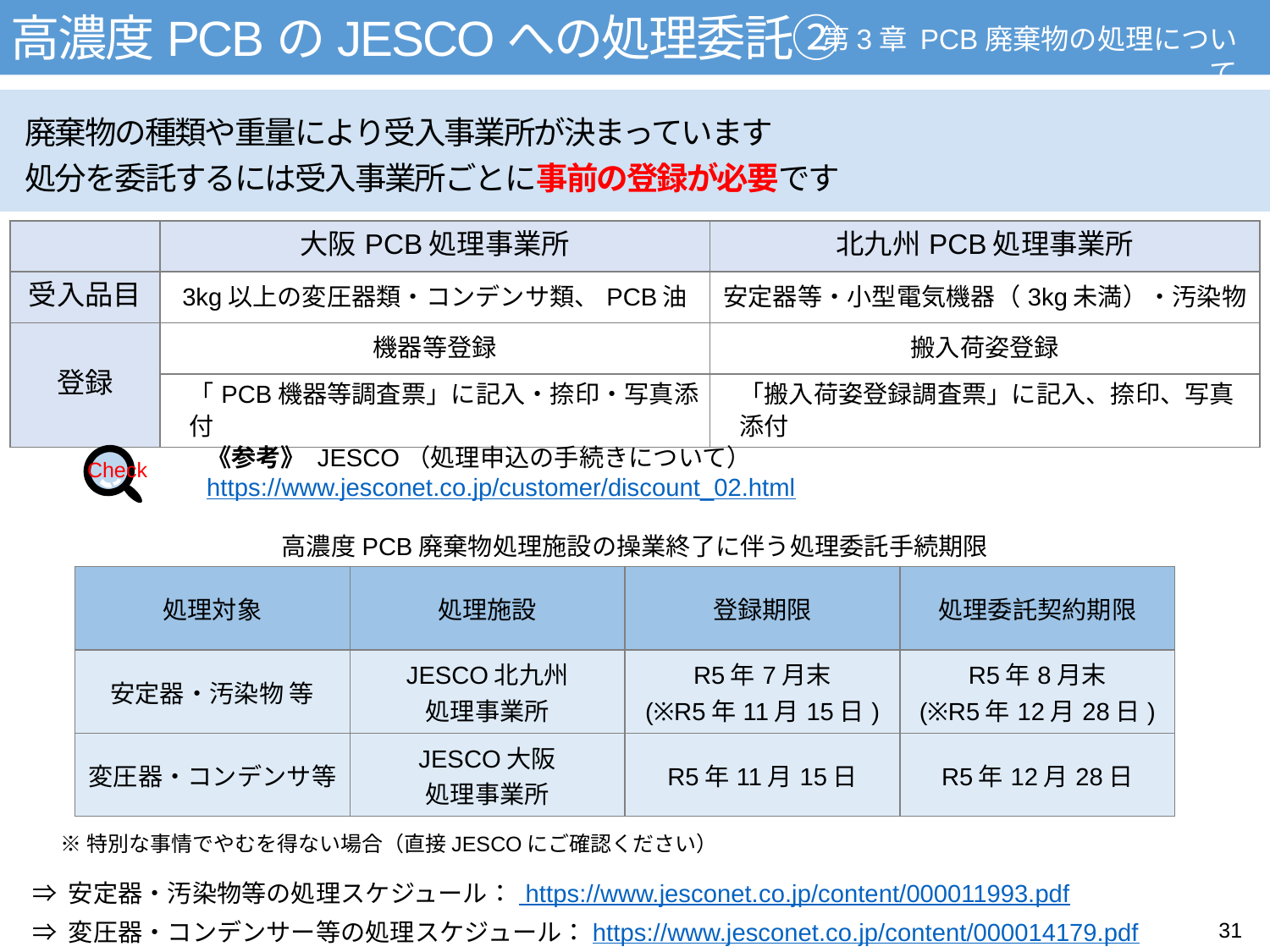

高濃度PCBのJESCOへの処理委託②
第3章 PCB廃棄物の処理について
廃棄物の種類や重量により受入事業所が決まっています
処分を委託するには受入事業所ごとに事前の登録が必要です
|  | 大阪PCB処理事業所 | 北九州PCB処理事業所 |
| --- | --- | --- |
| 受入品目 | 3kg以上の変圧器類・コンデンサ類、PCB油 | 安定器等・小型電気機器（3kg未満）・汚染物 |
| 登録 | 機器等登録 | 搬入荷姿登録 |
|  | 「PCB機器等調査票」に記入・捺印・写真添付 | 「搬入荷姿登録調査票」に記入、捺印、写真添付 |
《参考》 JESCO（処理申込の手続きについて）
https://www.jesconet.co.jp/customer/discount_02.html

Check
高濃度PCB廃棄物処理施設の操業終了に伴う処理委託手続期限
| 処理対象 | 処理施設 | 登録期限 | 処理委託契約期限 |
| --- | --- | --- | --- |
| 安定器・汚染物 等 | JESCO北九州 処理事業所 | R5年7月末 (※R5年11月15日) | R5年8月末 (※R5年12月28日) |
| 変圧器・コンデンサ等 | JESCO大阪 処理事業所 | R5年11月15日 | R5年12月28日 |
※特別な事情でやむを得ない場合（直接JESCOにご確認ください）
⇒ 安定器・汚染物等の処理スケジュール： https://www.jesconet.co.jp/content/000011993.pdf
⇒ 変圧器・コンデンサー等の処理スケジュール：https://www.jesconet.co.jp/content/000014179.pdf
31